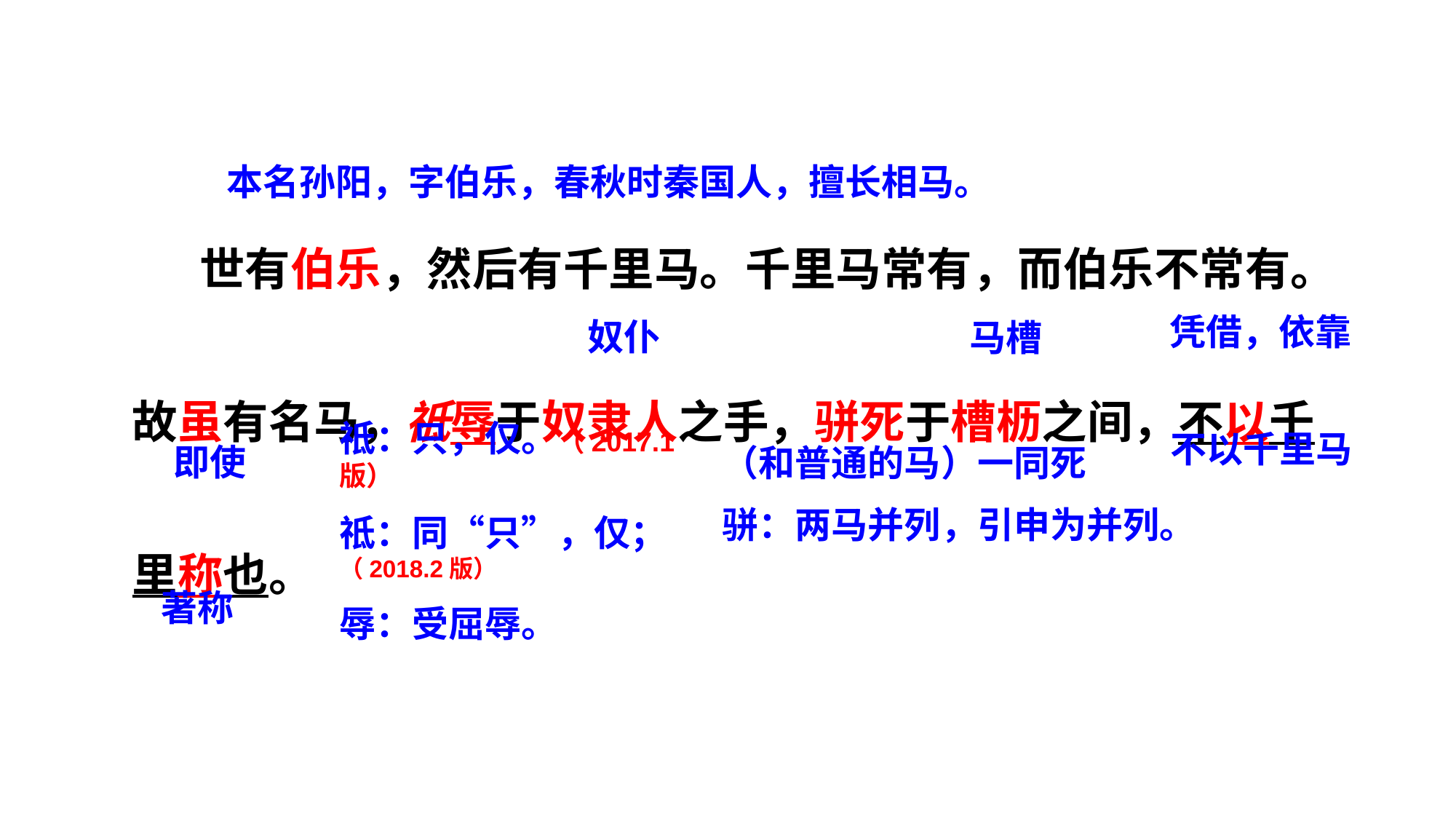

世有伯乐，然后有千里马。千里马常有，而伯乐不常有。故虽有名马，祗辱于奴隶人之手，骈死于槽枥之间，不以千里称也。
本名孙阳，字伯乐，春秋时秦国人，擅长相马。
凭借，依靠
奴仆
马槽
祗：只，仅。（2017.1版）
祗：同“只”，仅；（2018.2版）
辱：受屈辱。
不以千里马
即使
（和普通的马）一同死
骈：两马并列，引申为并列。
著称